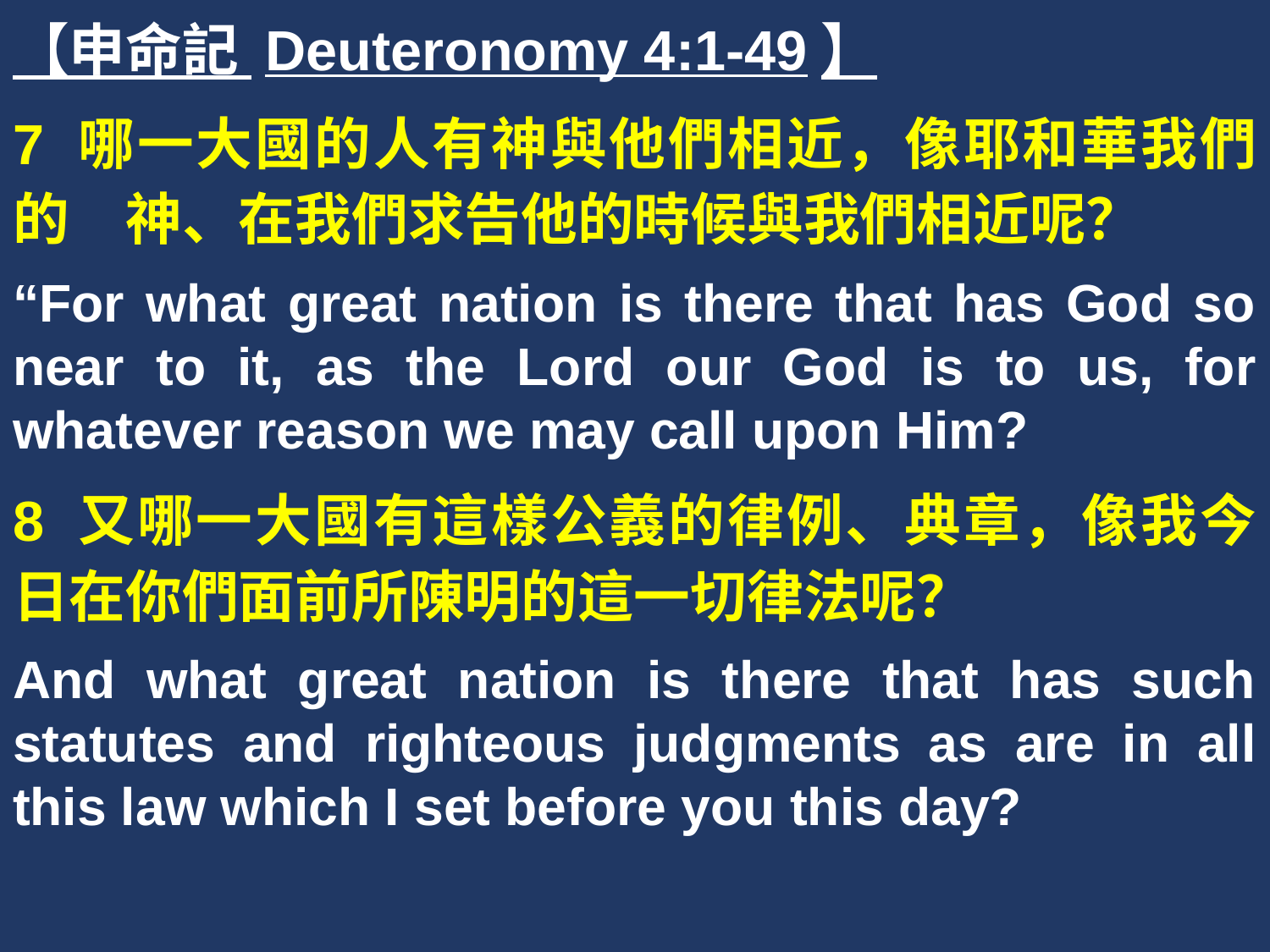

【申命記 Deuteronomy 4:1-49】
7 哪一大國的人有神與他們相近，像耶和華我們的　神、在我們求告他的時候與我們相近呢？
“For what great nation is there that has God so near to it, as the Lord our God is to us, for whatever reason we may call upon Him?
8 又哪一大國有這樣公義的律例、典章，像我今日在你們面前所陳明的這一切律法呢？
And what great nation is there that has such statutes and righteous judgments as are in all this law which I set before you this day?